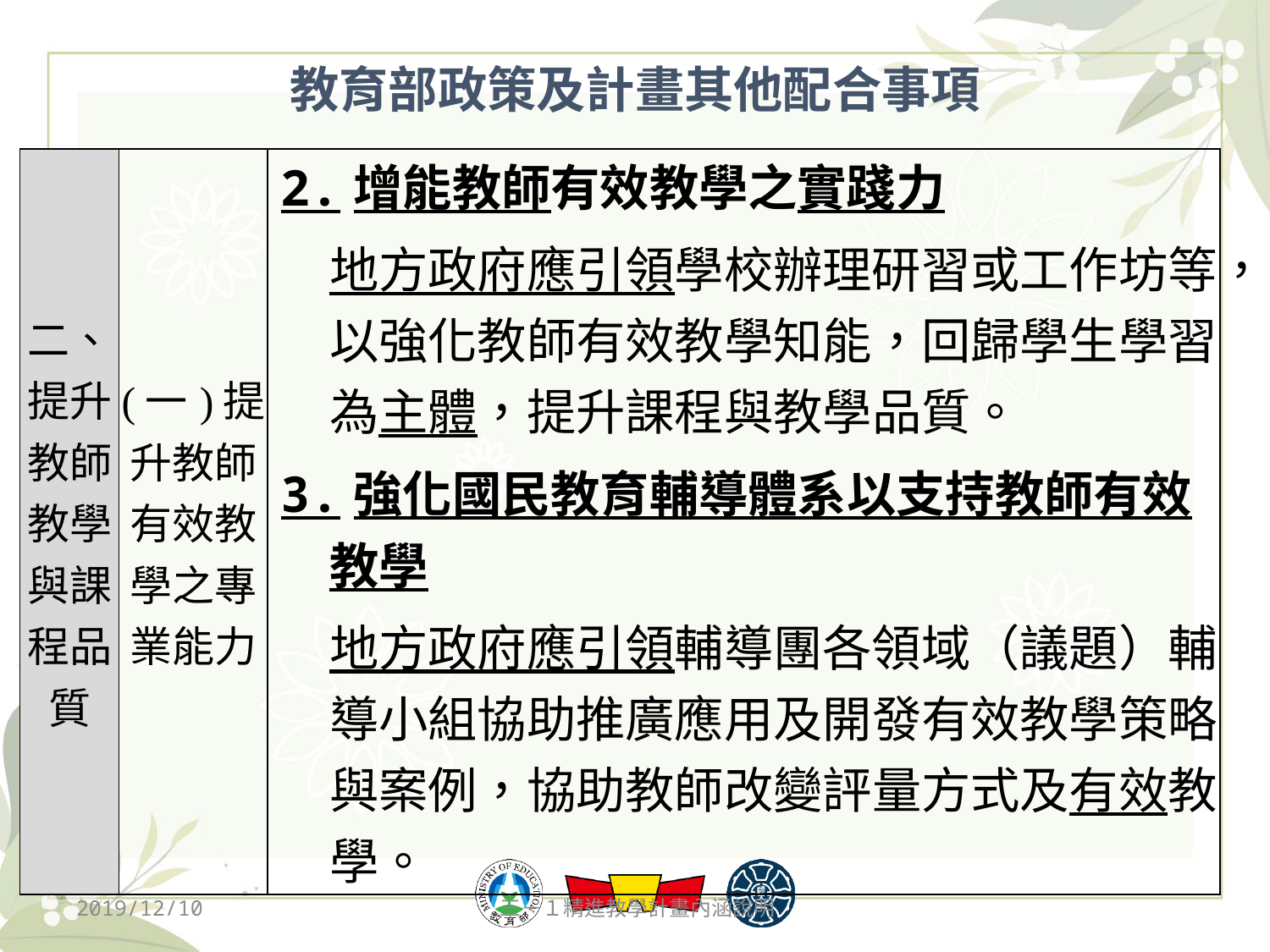

# 教育部政策及計畫其他配合事項
| 二、提升教師教學與課程品質 | (一)提升教師有效教學之專業能力 | 2.增能教師有效教學之實踐力 地方政府應引領學校辦理研習或工作坊等，以強化教師有效教學知能，回歸學生學習為主體，提升課程與教學品質。 3.強化國民教育輔導體系以支持教師有效教學 地方政府應引領輔導團各領域（議題）輔導小組協助推廣應用及開發有效教學策略與案例，協助教師改變評量方式及有效教學。 |
| --- | --- | --- |

2019/12/10
三－１精進教學計畫內涵說明